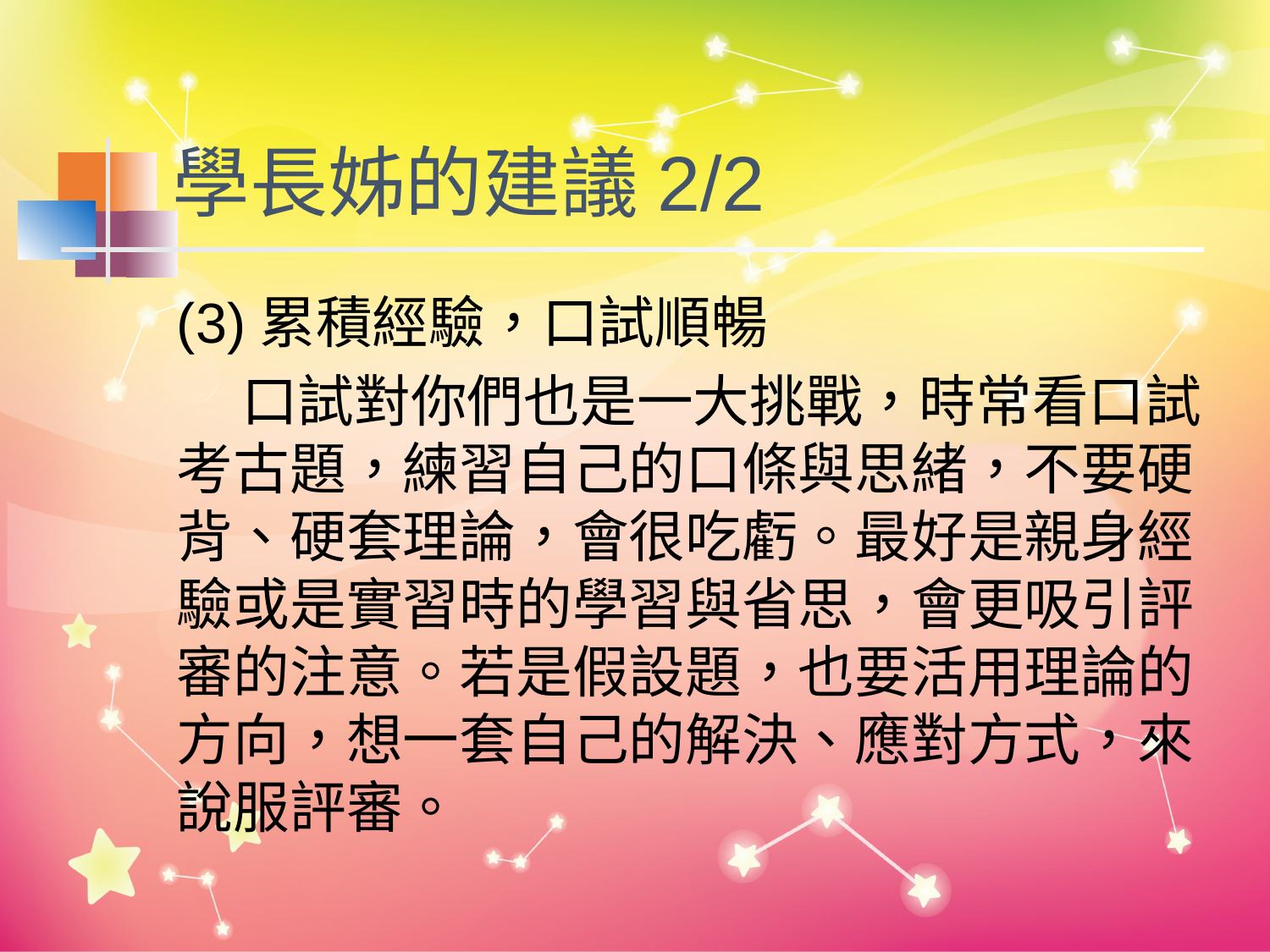

# 學長姊的建議2/2
(3)累積經驗，口試順暢
    口試對你們也是一大挑戰，時常看口試考古題，練習自己的口條與思緒，不要硬背、硬套理論，會很吃虧。最好是親身經驗或是實習時的學習與省思，會更吸引評審的注意。若是假設題，也要活用理論的方向，想一套自己的解決、應對方式，來說服評審。